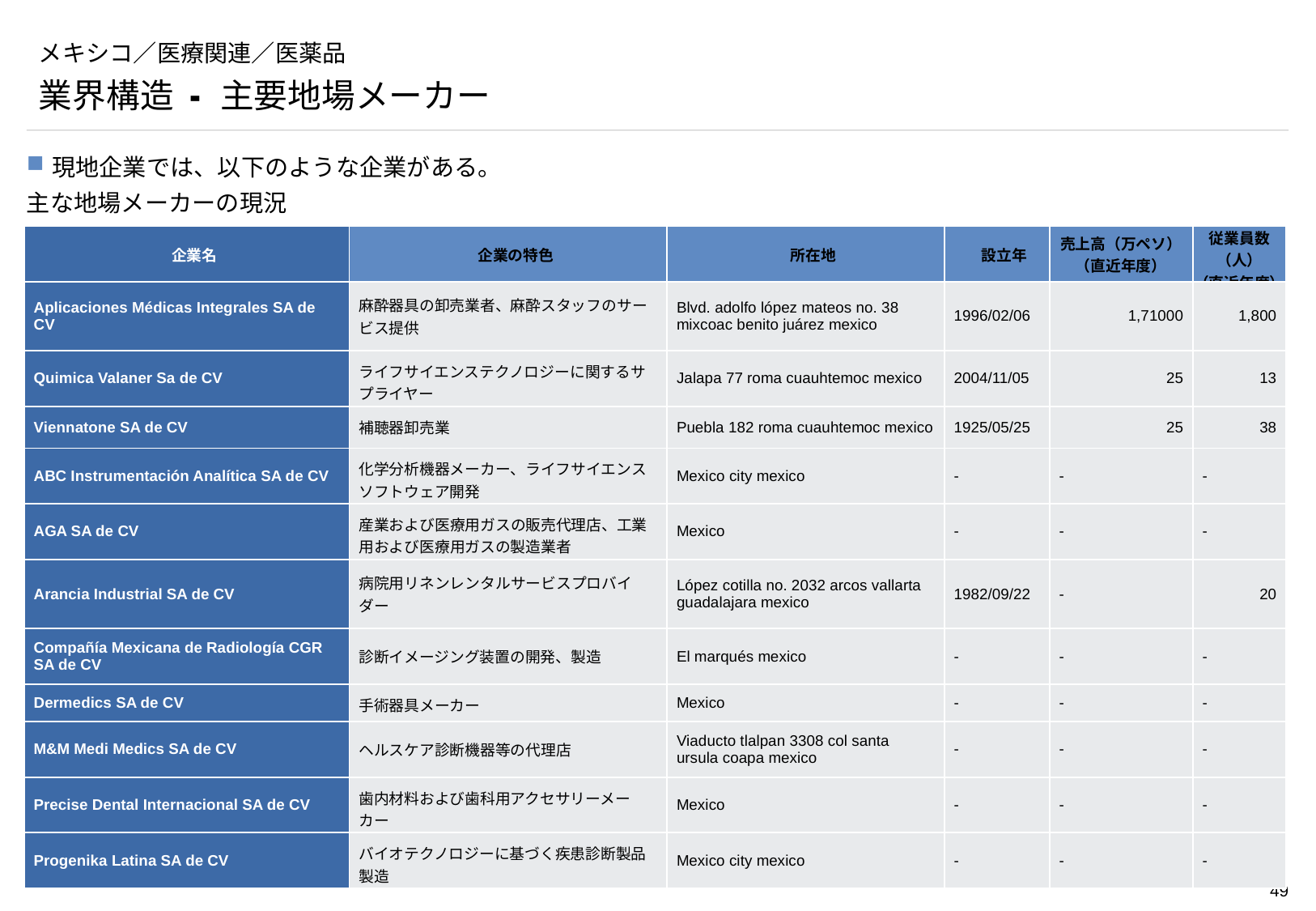

# メキシコ／医療関連／医薬品
業界構造 - 主要地場メーカー
現地企業では、以下のような企業がある。
主な地場メーカーの現況
| 企業名 | 企業の特色 | 所在地 | 設立年 | 売上高（万ペソ） （直近年度） | 従業員数（人） （直近年度） |
| --- | --- | --- | --- | --- | --- |
| Aplicaciones Médicas Integrales SA de CV | 麻酔器具の卸売業者、麻酔スタッフのサービス提供 | Blvd. adolfo lópez mateos no. 38 mixcoac benito juárez mexico | 1996/02/06 | 1,71000 | 1,800 |
| Quimica Valaner Sa de CV | ライフサイエンステクノロジーに関するサプライヤー | Jalapa 77 roma cuauhtemoc mexico | 2004/11/05 | 25 | 13 |
| Viennatone SA de CV | 補聴器卸売業 | Puebla 182 roma cuauhtemoc mexico | 1925/05/25 | 25 | 38 |
| ABC Instrumentación Analítica SA de CV | 化学分析機器メーカー、ライフサイエンスソフトウェア開発 | Mexico city mexico | - | - | - |
| AGA SA de CV | 産業および医療用ガスの販売代理店、工業用および医療用ガスの製造業者 | Mexico | - | - | - |
| Arancia Industrial SA de CV | 病院用リネンレンタルサービスプロバイダー | López cotilla no. 2032 arcos vallarta guadalajara mexico | 1982/09/22 | - | 20 |
| Compañía Mexicana de Radiología CGR SA de CV | 診断イメージング装置の開発、製造 | El marqués mexico | - | - | - |
| Dermedics SA de CV | 手術器具メーカー | Mexico | - | - | - |
| M&M Medi Medics SA de CV | ヘルスケア診断機器等の代理店 | Viaducto tlalpan 3308 col santa ursula coapa mexico | - | - | - |
| Precise Dental Internacional SA de CV | 歯内材料および歯科用アクセサリーメーカー | Mexico | - | - | - |
| Progenika Latina SA de CV | バイオテクノロジーに基づく疾患診断製品製造 | Mexico city mexico | - | - | - |
（出所）	SPEEDA